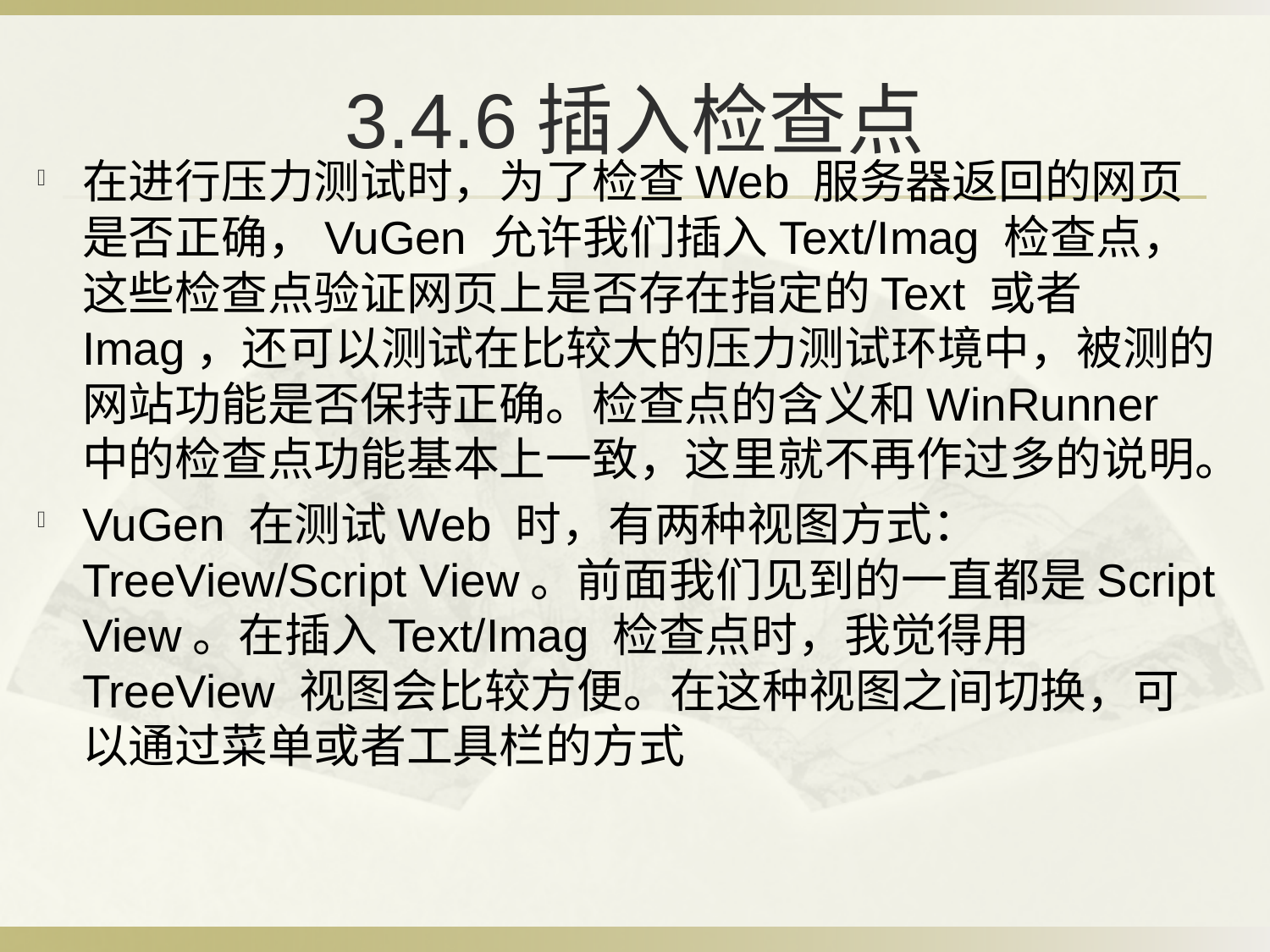

# 3.4.6插入检查点
在进行压力测试时，为了检查Web 服务器返回的网页是否正确，VuGen 允许我们插入Text/Imag 检查点，这些检查点验证网页上是否存在指定的Text 或者Imag，还可以测试在比较大的压力测试环境中，被测的网站功能是否保持正确。检查点的含义和WinRunner 中的检查点功能基本上一致，这里就不再作过多的说明。
VuGen 在测试Web 时，有两种视图方式：TreeView/Script View。前面我们见到的一直都是Script View。在插入Text/Imag 检查点时，我觉得用TreeView 视图会比较方便。在这种视图之间切换，可以通过菜单或者工具栏的方式